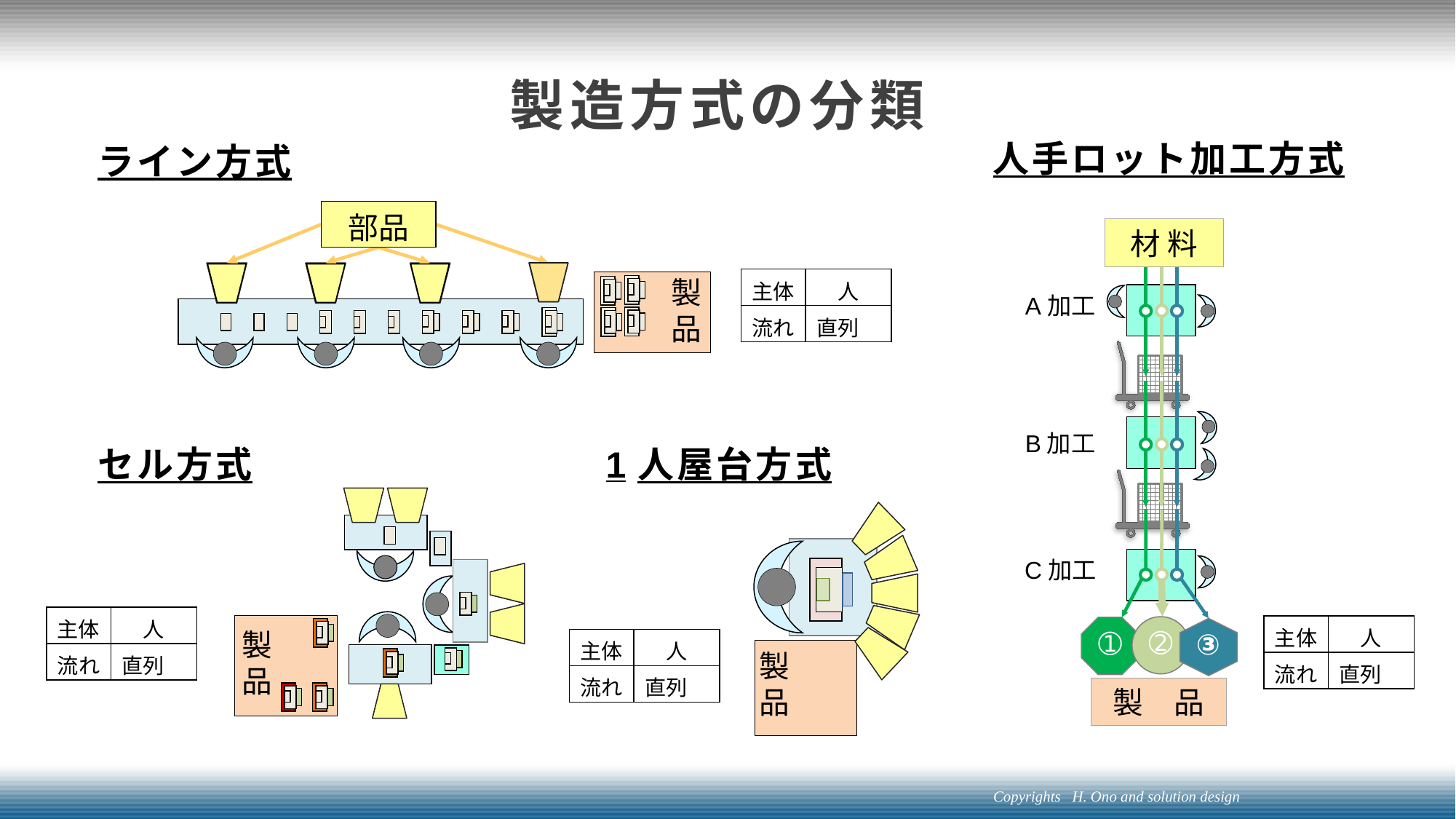

# 製造方式の分類
人手ロット加工方式
ライン方式
部品
材 料

➁

➀

③
| 主体 | 人 |
| --- | --- |
| 流れ | 直列 |

製
品

A加工

B加工

セル方式
1人屋台方式

C加工

| 主体 | 人 |
| --- | --- |
| 流れ | 直列 |

製
品
| 主体 | 人 |
| --- | --- |
| 流れ | 直列 |

| 主体 | 人 |
| --- | --- |
| 流れ | 直列 |

製
品

製　品